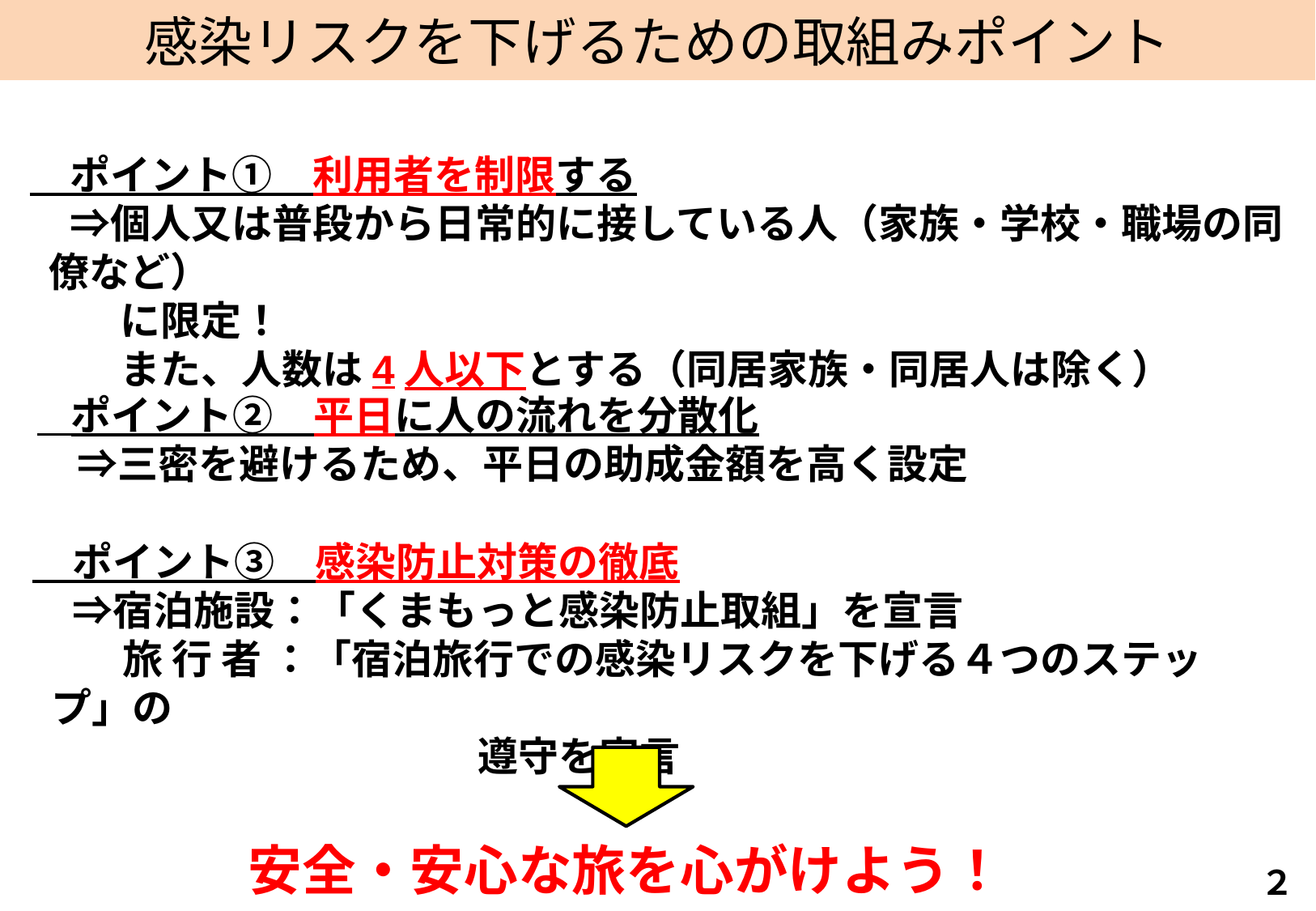

感染リスクを下げるための取組みポイント

　ポイント①　利用者を制限する
　⇒個人又は普段から日常的に接している人（家族・学校・職場の同僚など）
　　 に限定！
　　 また、人数は4人以下とする（同居家族・同居人は除く）

　ポイント②　平日に人の流れを分散化
　⇒三密を避けるため、平日の助成金額を高く設定

　ポイント③　感染防止対策の徹底
　⇒宿泊施設：「くまもっと感染防止取組」を宣言
　　 旅 行 者 ：「宿泊旅行での感染リスクを下げる４つのステップ」の
　　　　　　　　　　　遵守を宣言

安全・安心な旅を心がけよう！
２